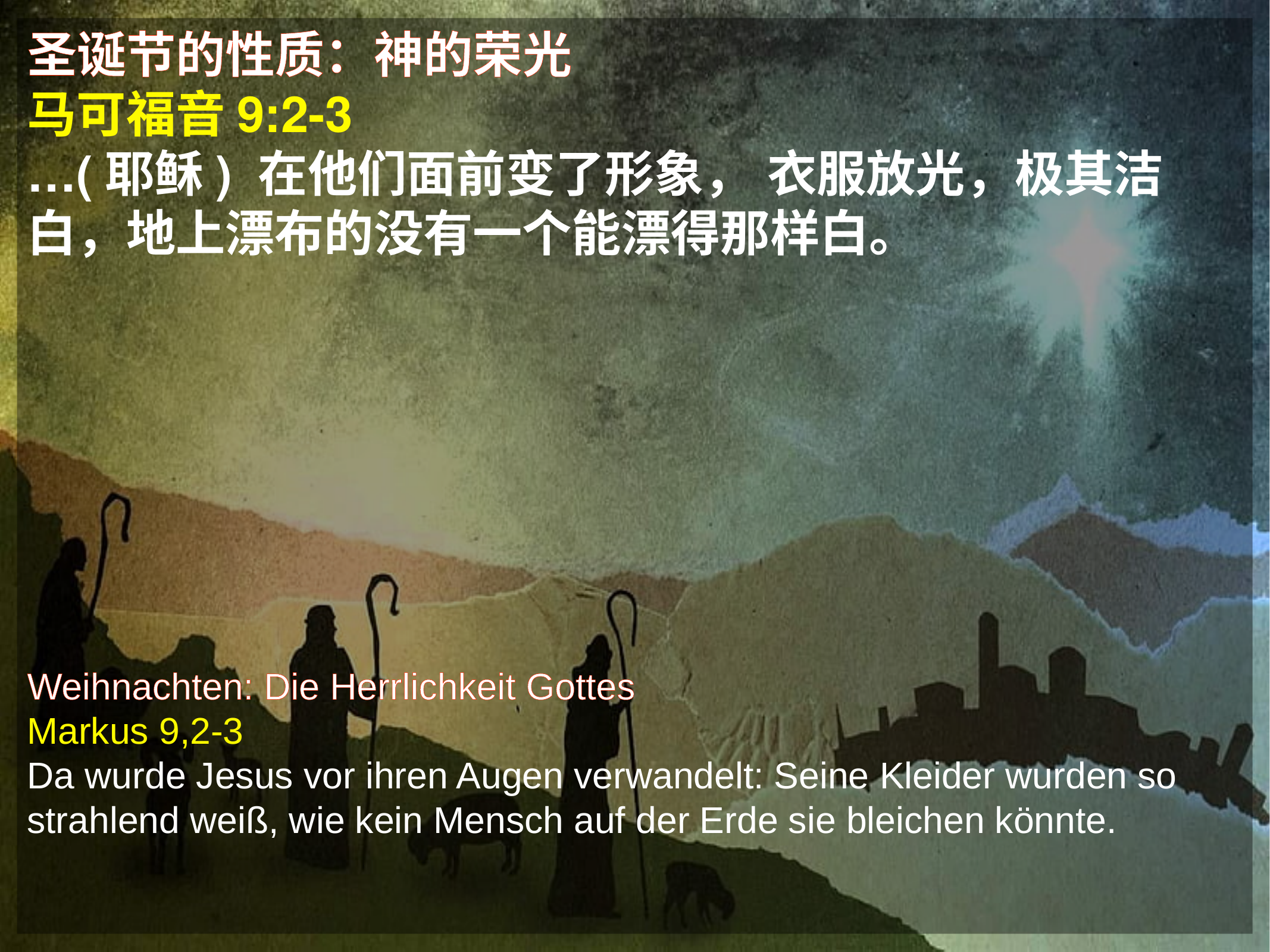

# 圣诞节的性质：神的荣光
马可福音9:2-3
…(耶稣) 在他们面前变了形象， 衣服放光，极其洁白，地上漂布的没有一个能漂得那样白。

Weihnachten: Die Herrlichkeit Gottes
Markus 9,2-3
Da wurde Jesus vor ihren Augen verwandelt: Seine Kleider wurden so strahlend weiß, wie kein Mensch auf der Erde sie bleichen könnte.